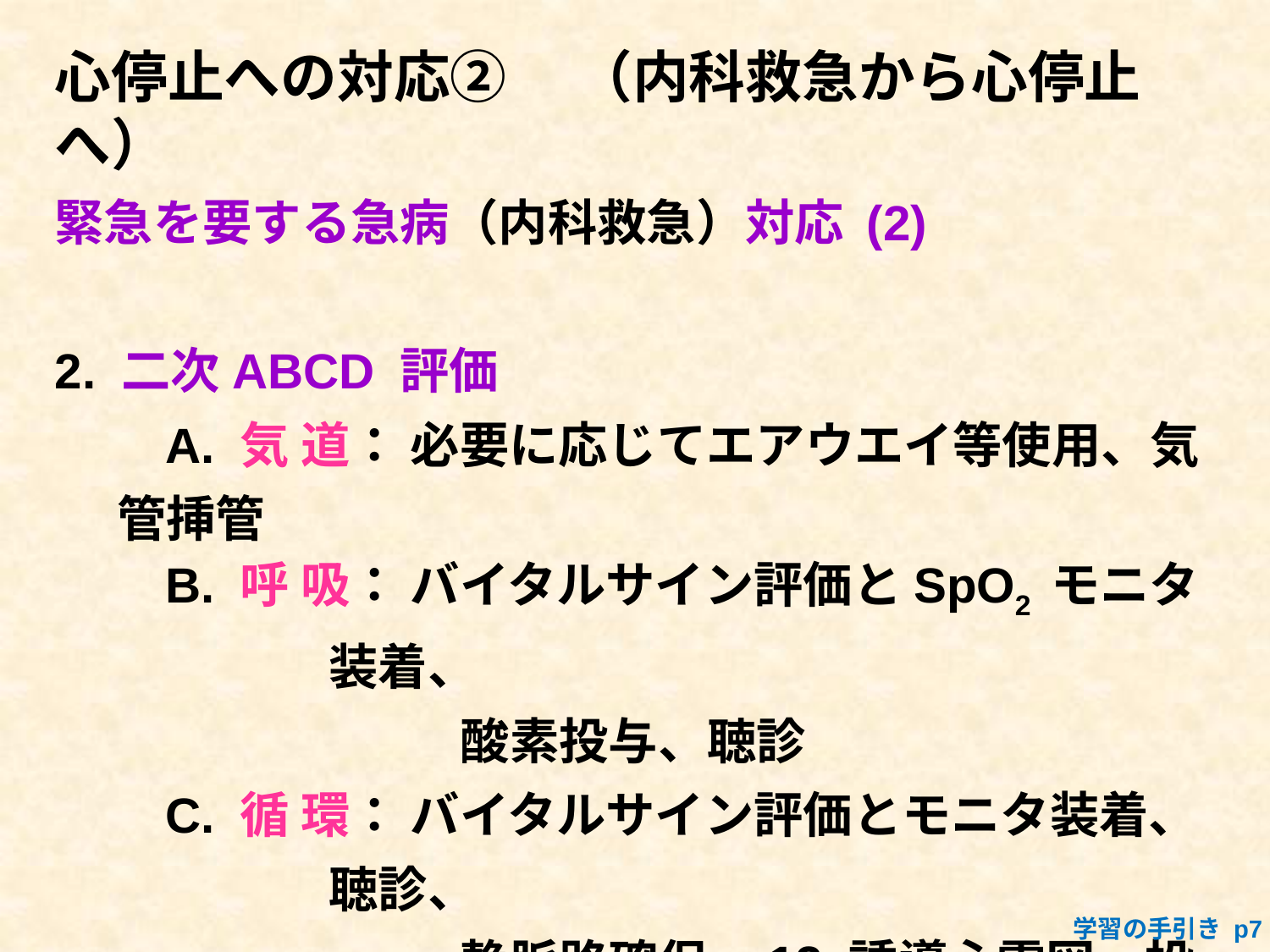

心停止への対応② 　（内科救急から心停止へ）
緊急を要する急病（内科救急）対応 (2)

2. 二次ABCD 評価
　　A. 気 道： 必要に応じてエアウエイ等使用、気管挿管
　　B. 呼 吸： バイタルサイン評価とSpO2 モニタ装着、
　　　　　　　　 酸素投与、聴診
　　C. 循 環： バイタルサイン評価とモニタ装着、聴診、
　　　　　　　　 静脈路確保、12 誘導心電図、投薬
　　D. 鑑別診断：簡潔な病歴要約に基づく鑑別診断と
　　　　　　　　 　　鑑別診断に基づく検査オーダー
学習の手引き p7